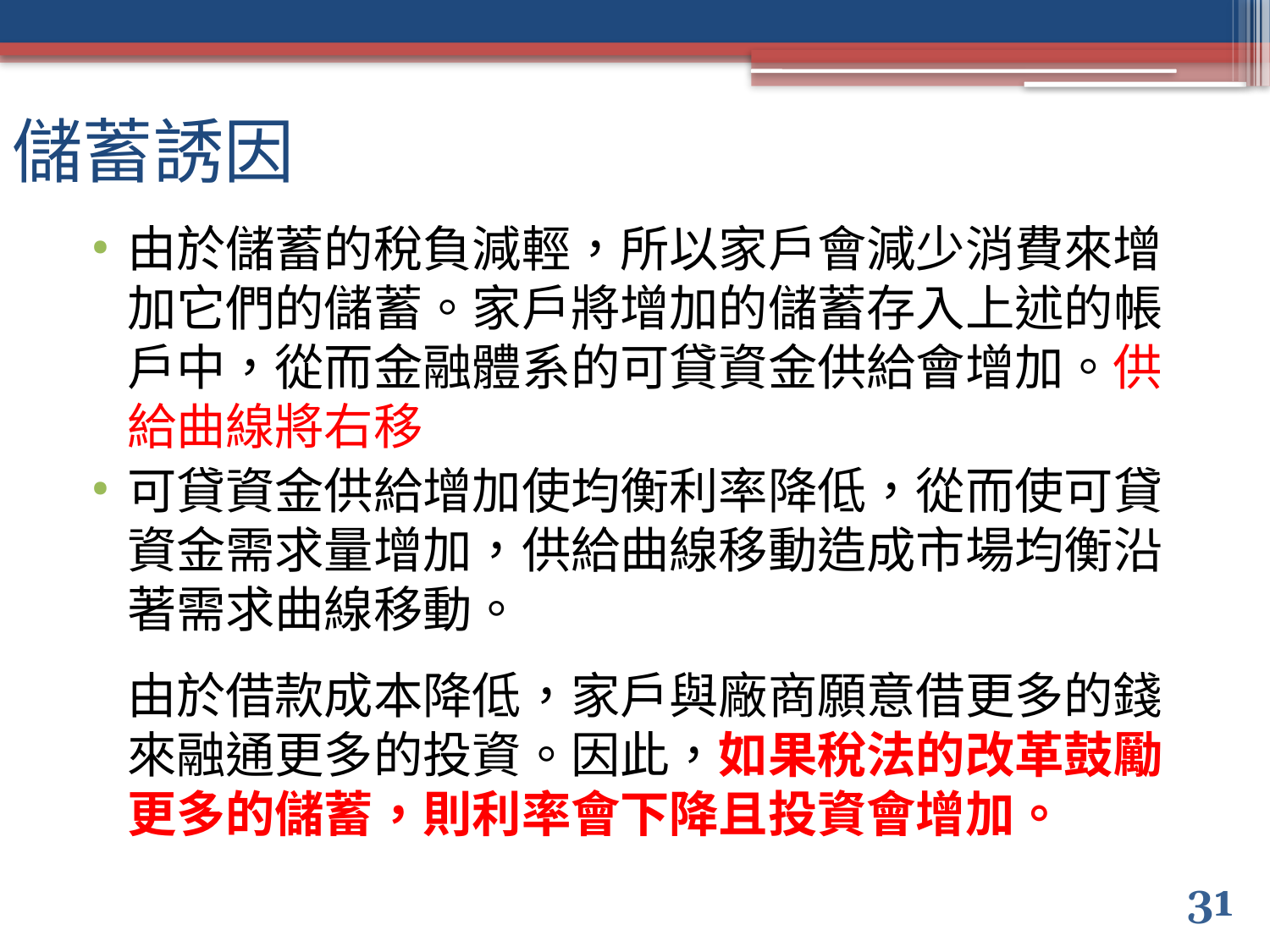

# 儲蓄誘因
由於儲蓄的稅負減輕，所以家戶會減少消費來增加它們的儲蓄。家戶將增加的儲蓄存入上述的帳戶中，從而金融體系的可貸資金供給會增加。供給曲線將右移
可貸資金供給增加使均衡利率降低，從而使可貸資金需求量增加，供給曲線移動造成市場均衡沿著需求曲線移動。

	由於借款成本降低，家戶與廠商願意借更多的錢來融通更多的投資。因此，如果稅法的改革鼓勵更多的儲蓄，則利率會下降且投資會增加。
31